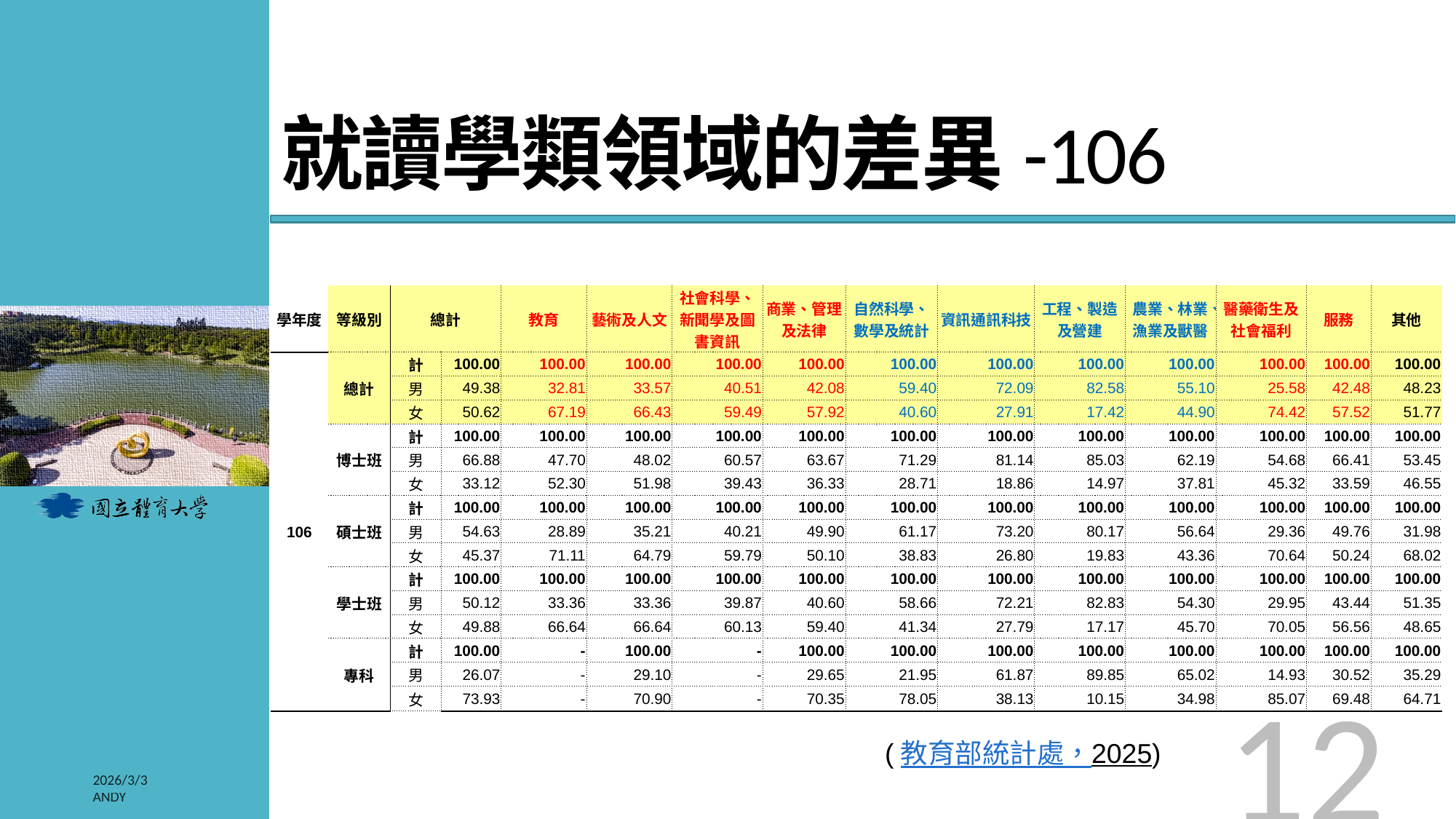

# 就讀學類領域的差異-106
| 學年度 | 等級別 | 總計 |  | 教育 | 藝術及人文 | 社會科學、新聞學及圖書資訊 | 商業、管理及法律 | 自然科學、數學及統計 | 資訊通訊科技 | 工程、製造及營建 | 農業、林業、漁業及獸醫 | 醫藥衛生及社會福利 | 服務 | 其他 |
| --- | --- | --- | --- | --- | --- | --- | --- | --- | --- | --- | --- | --- | --- | --- |
| 106 | 總計 | 計 | 100.00 | 100.00 | 100.00 | 100.00 | 100.00 | 100.00 | 100.00 | 100.00 | 100.00 | 100.00 | 100.00 | 100.00 |
|  |  | 男 | 49.38 | 32.81 | 33.57 | 40.51 | 42.08 | 59.40 | 72.09 | 82.58 | 55.10 | 25.58 | 42.48 | 48.23 |
|  |  | 女 | 50.62 | 67.19 | 66.43 | 59.49 | 57.92 | 40.60 | 27.91 | 17.42 | 44.90 | 74.42 | 57.52 | 51.77 |
|  | 博士班 | 計 | 100.00 | 100.00 | 100.00 | 100.00 | 100.00 | 100.00 | 100.00 | 100.00 | 100.00 | 100.00 | 100.00 | 100.00 |
|  |  | 男 | 66.88 | 47.70 | 48.02 | 60.57 | 63.67 | 71.29 | 81.14 | 85.03 | 62.19 | 54.68 | 66.41 | 53.45 |
|  |  | 女 | 33.12 | 52.30 | 51.98 | 39.43 | 36.33 | 28.71 | 18.86 | 14.97 | 37.81 | 45.32 | 33.59 | 46.55 |
|  | 碩士班 | 計 | 100.00 | 100.00 | 100.00 | 100.00 | 100.00 | 100.00 | 100.00 | 100.00 | 100.00 | 100.00 | 100.00 | 100.00 |
|  |  | 男 | 54.63 | 28.89 | 35.21 | 40.21 | 49.90 | 61.17 | 73.20 | 80.17 | 56.64 | 29.36 | 49.76 | 31.98 |
|  |  | 女 | 45.37 | 71.11 | 64.79 | 59.79 | 50.10 | 38.83 | 26.80 | 19.83 | 43.36 | 70.64 | 50.24 | 68.02 |
|  | 學士班 | 計 | 100.00 | 100.00 | 100.00 | 100.00 | 100.00 | 100.00 | 100.00 | 100.00 | 100.00 | 100.00 | 100.00 | 100.00 |
|  |  | 男 | 50.12 | 33.36 | 33.36 | 39.87 | 40.60 | 58.66 | 72.21 | 82.83 | 54.30 | 29.95 | 43.44 | 51.35 |
|  |  | 女 | 49.88 | 66.64 | 66.64 | 60.13 | 59.40 | 41.34 | 27.79 | 17.17 | 45.70 | 70.05 | 56.56 | 48.65 |
|  | 專科 | 計 | 100.00 | - | 100.00 | - | 100.00 | 100.00 | 100.00 | 100.00 | 100.00 | 100.00 | 100.00 | 100.00 |
|  |  | 男 | 26.07 | - | 29.10 | - | 29.65 | 21.95 | 61.87 | 89.85 | 65.02 | 14.93 | 30.52 | 35.29 |
|  |  | 女 | 73.93 | - | 70.90 | - | 70.35 | 78.05 | 38.13 | 10.15 | 34.98 | 85.07 | 69.48 | 64.71 |
12
(教育部統計處，2025)
2026/3/3
Andy